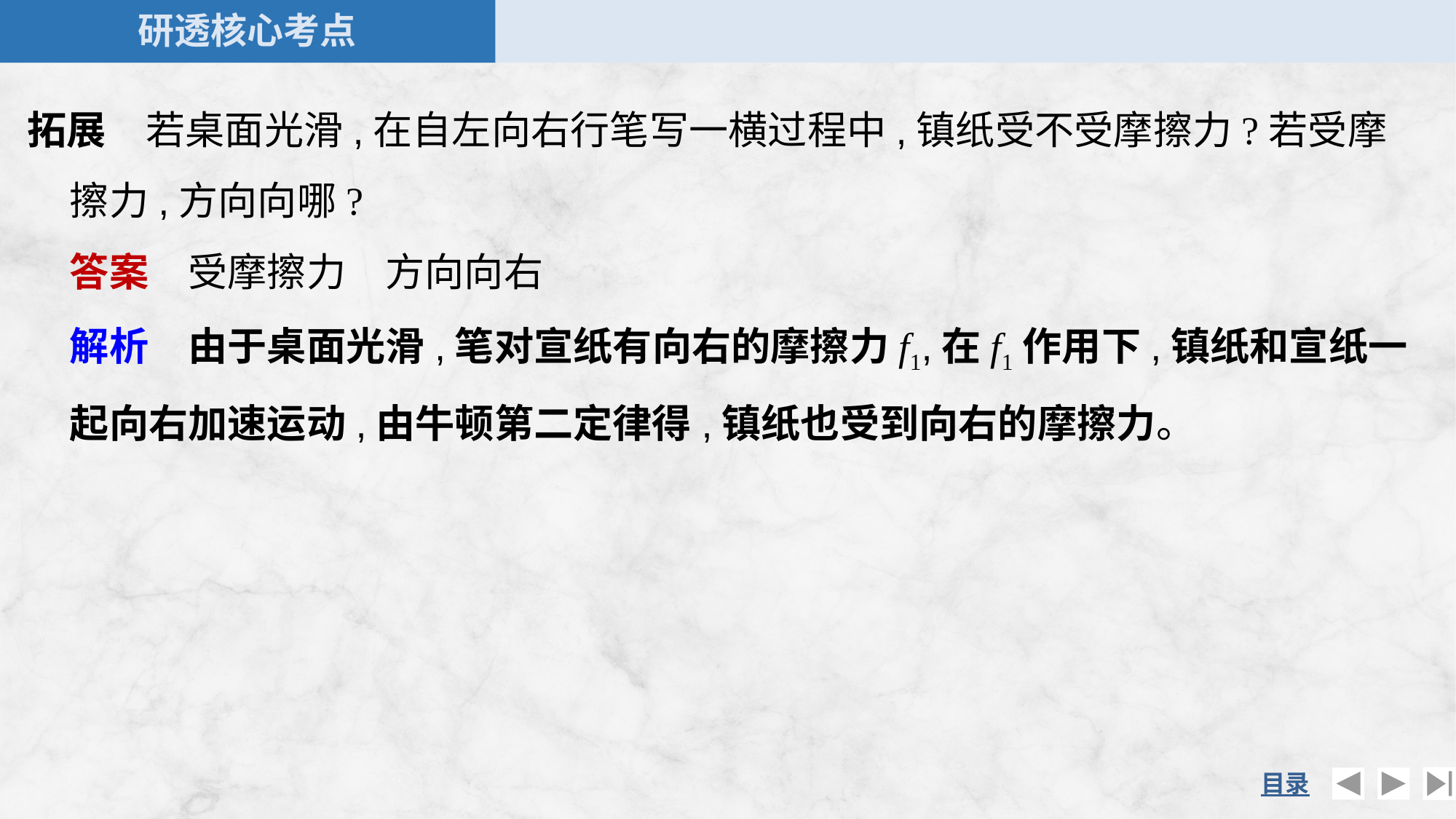

拓展　若桌面光滑,在自左向右行笔写一横过程中,镇纸受不受摩擦力?若受摩擦力,方向向哪?
	答案　受摩擦力　方向向右
	解析　由于桌面光滑,笔对宣纸有向右的摩擦力f1,在f1作用下,镇纸和宣纸一起向右加速运动,由牛顿第二定律得,镇纸也受到向右的摩擦力。